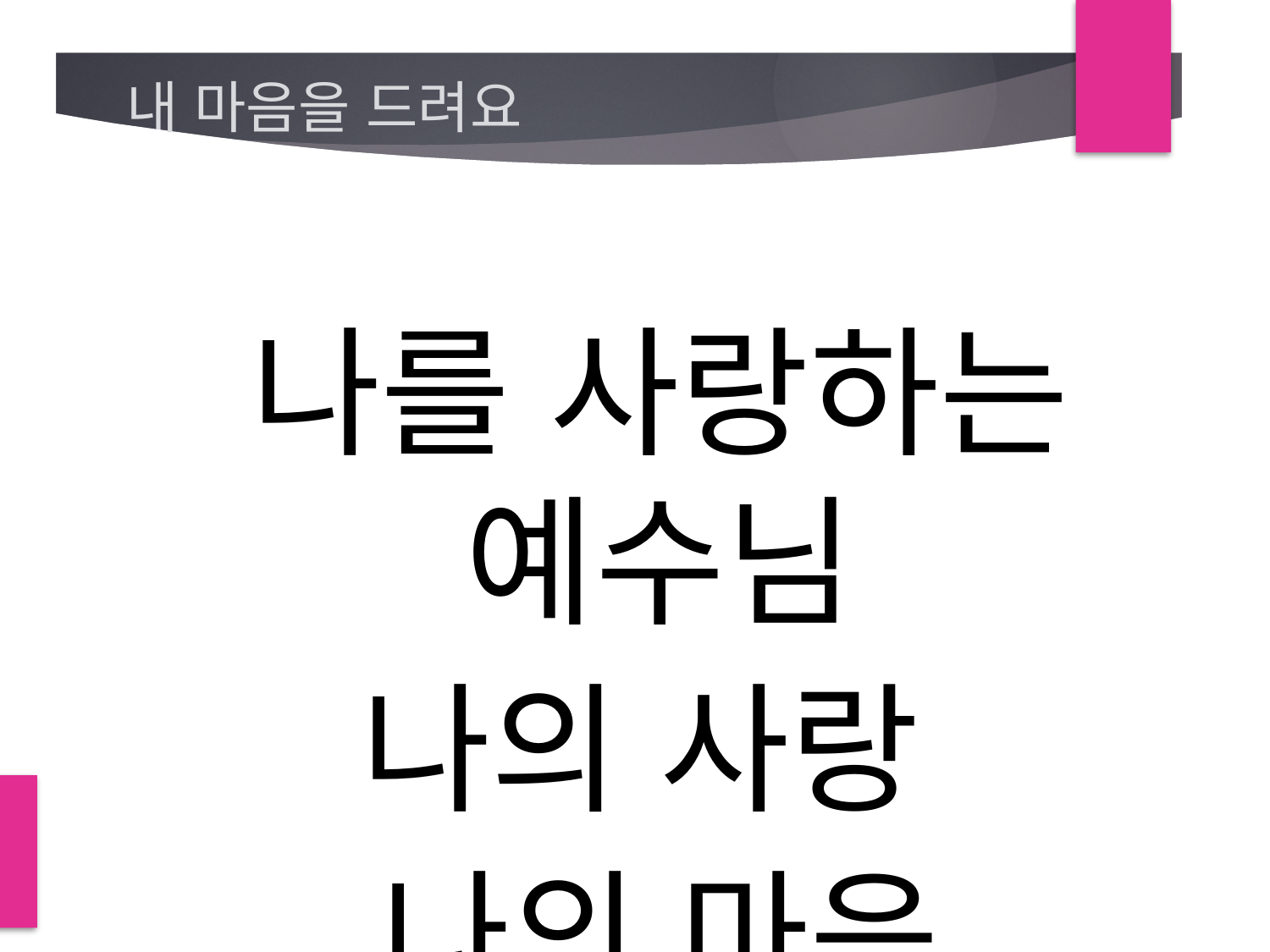

# 내 마음을 드려요
나를 사랑하는 예수님
나의 사랑
나의 마음